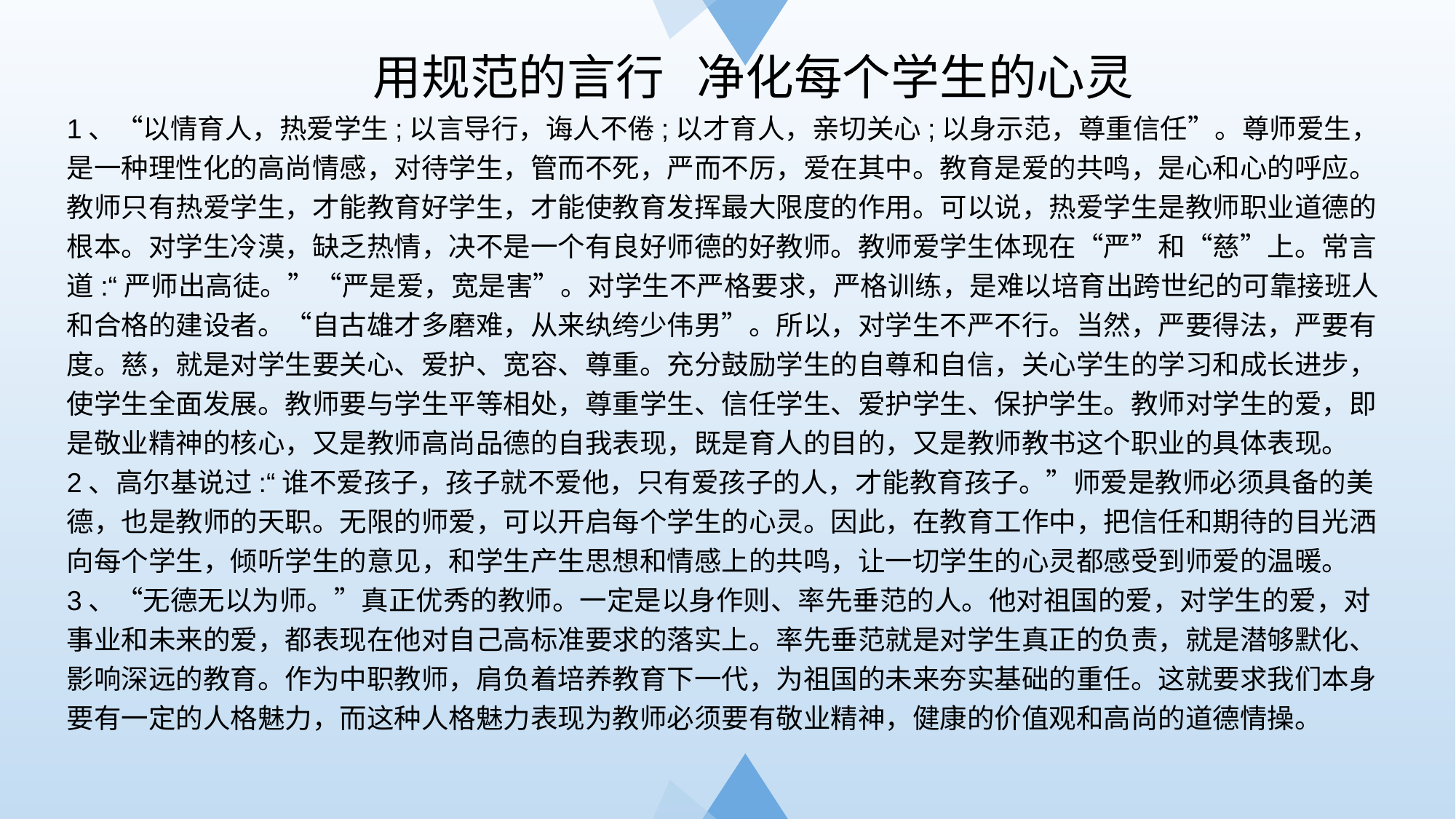

用规范的言行   净化每个学生的心灵
1、“以情育人，热爱学生;以言导行，诲人不倦;以才育人，亲切关心;以身示范，尊重信任”。尊师爱生，是一种理性化的高尚情感，对待学生，管而不死，严而不厉，爱在其中。教育是爱的共鸣，是心和心的呼应。教师只有热爱学生，才能教育好学生，才能使教育发挥最大限度的作用。可以说，热爱学生是教师职业道德的根本。对学生冷漠，缺乏热情，决不是一个有良好师德的好教师。教师爱学生体现在“严”和“慈”上。常言道:“严师出高徒。”“严是爱，宽是害”。对学生不严格要求，严格训练，是难以培育出跨世纪的可靠接班人和合格的建设者。“自古雄才多磨难，从来纨绔少伟男”。所以，对学生不严不行。当然，严要得法，严要有度。慈，就是对学生要关心、爱护、宽容、尊重。充分鼓励学生的自尊和自信，关心学生的学习和成长进步，使学生全面发展。教师要与学生平等相处，尊重学生、信任学生、爱护学生、保护学生。教师对学生的爱，即是敬业精神的核心，又是教师高尚品德的自我表现，既是育人的目的，又是教师教书这个职业的具体表现。
2、高尔基说过:“谁不爱孩子，孩子就不爱他，只有爱孩子的人，才能教育孩子。”师爱是教师必须具备的美德，也是教师的天职。无限的师爱，可以开启每个学生的心灵。因此，在教育工作中，把信任和期待的目光洒向每个学生，倾听学生的意见，和学生产生思想和情感上的共鸣，让一切学生的心灵都感受到师爱的温暖。
3、“无德无以为师。”真正优秀的教师。一定是以身作则、率先垂范的人。他对祖国的爱，对学生的爱，对事业和未来的爱，都表现在他对自己高标准要求的落实上。率先垂范就是对学生真正的负责，就是潜够默化、影响深远的教育。作为中职教师，肩负着培养教育下一代，为祖国的未来夯实基础的重任。这就要求我们本身要有一定的人格魅力，而这种人格魅力表现为教师必须要有敬业精神，健康的价值观和高尚的道德情操。